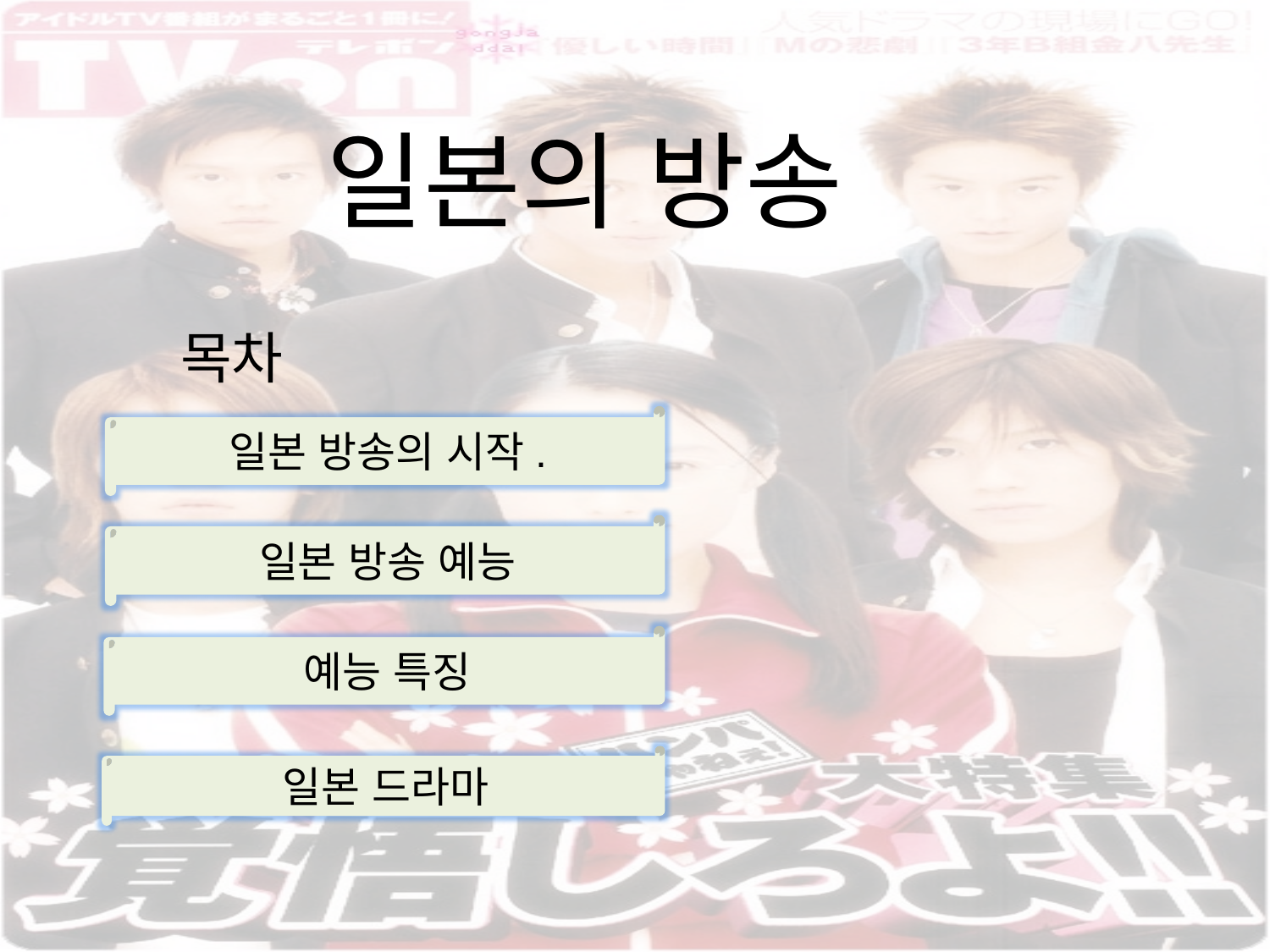

# 일본의 방송
목차
일본 방송의 시작.
일본 방송 예능
예능 특징
일본 드라마